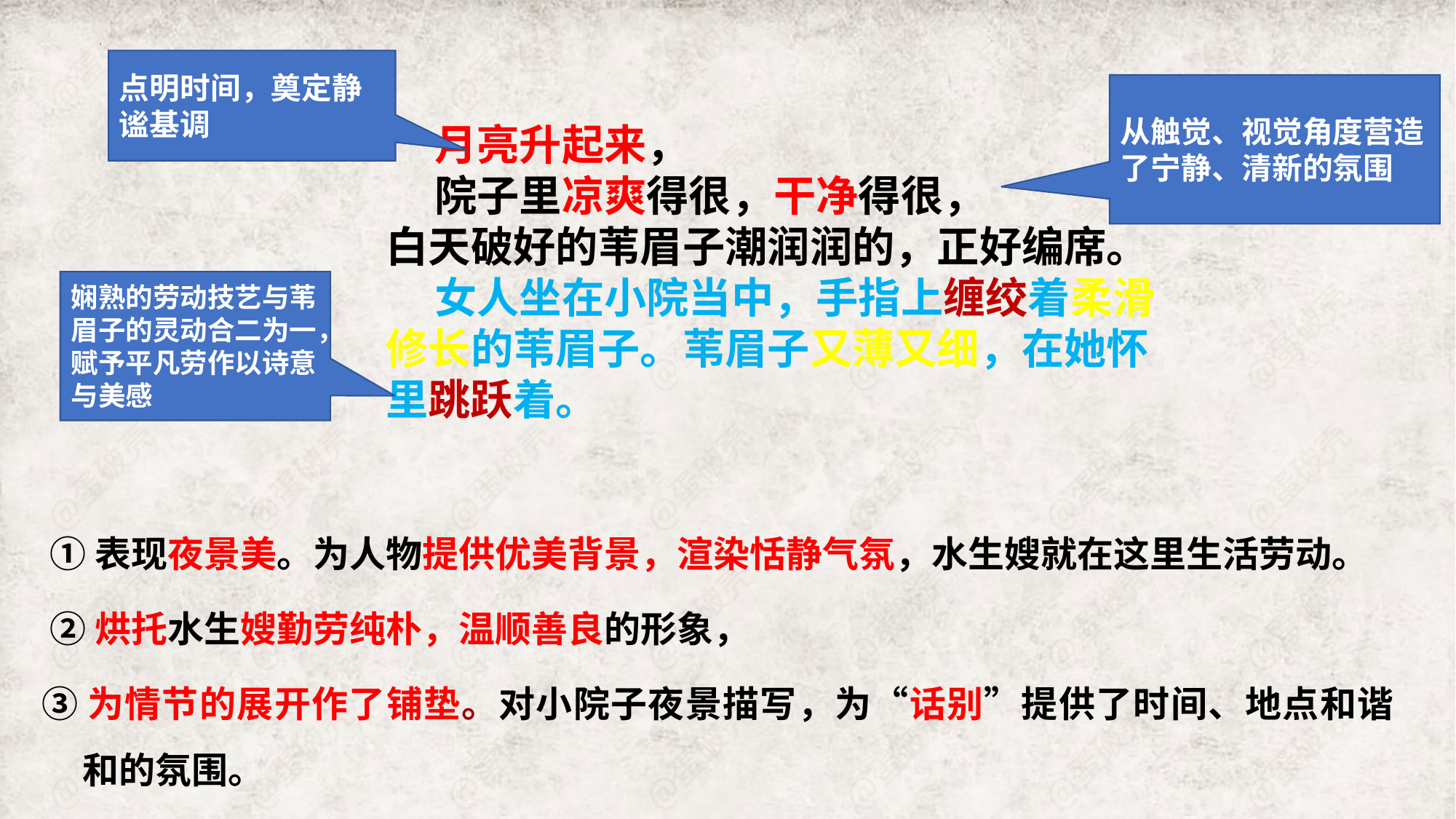

点明时间，奠定静谧基调
从触觉、视觉角度营造了宁静、清新的氛围
    月亮升起来，
    院子里凉爽得很，干净得很，
白天破好的苇眉子潮润润的，正好编席。
    女人坐在小院当中，手指上缠绞着柔滑修长的苇眉子。苇眉子又薄又细，在她怀里跳跃着。
娴熟的劳动技艺与苇眉子的灵动合二为一，赋予平凡劳作以诗意与美感
 ①表现夜景美。为人物提供优美背景，渲染恬静气氛，水生嫂就在这里生活劳动。
 ②烘托水生嫂勤劳纯朴，温顺善良的形象，
③为情节的展开作了铺垫。对小院子夜景描写，为“话别”提供了时间、地点和谐和的氛围。